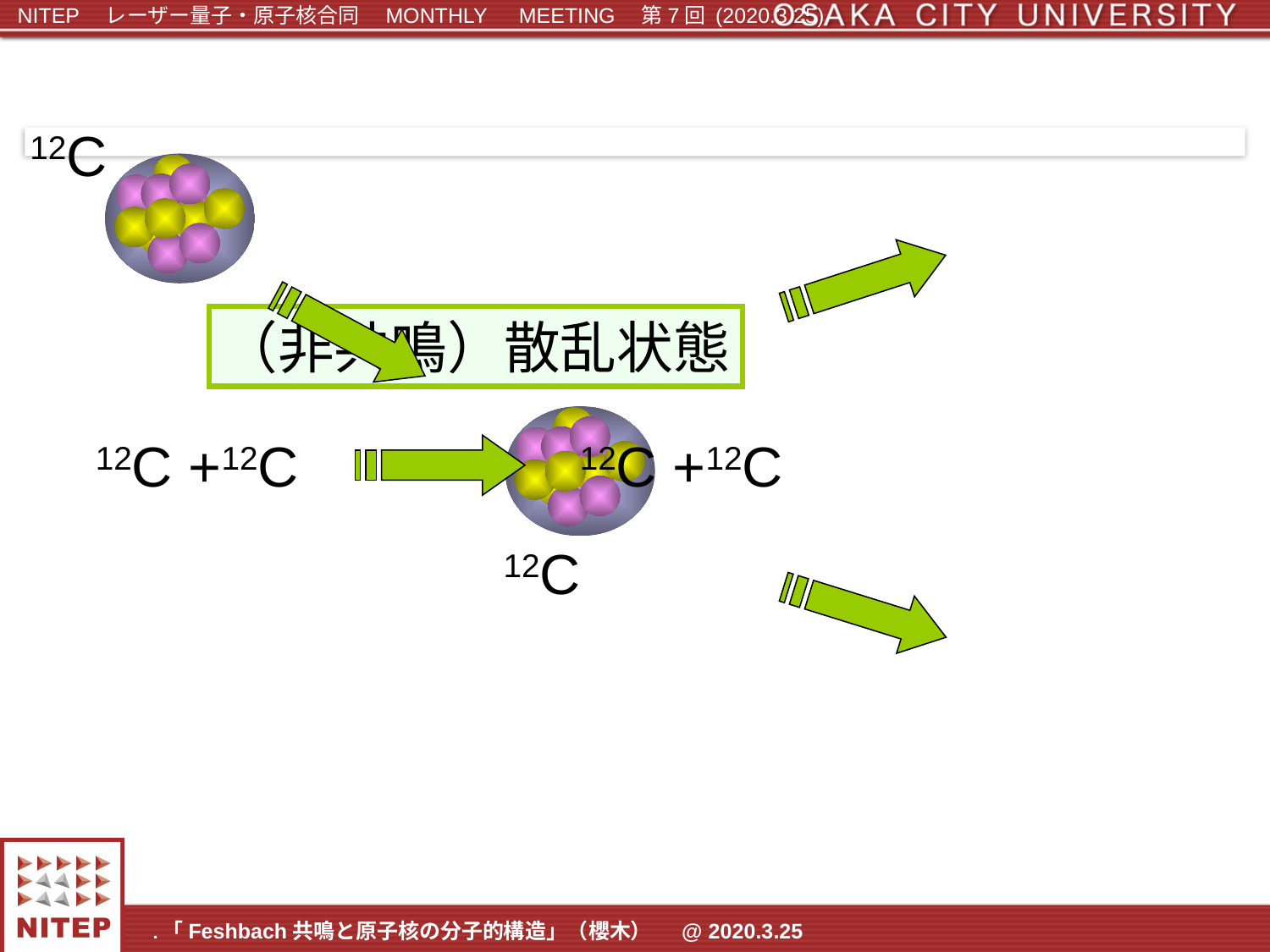

12C

（非共鳴）散乱状態
12C +12C

12C
12C +12C

7